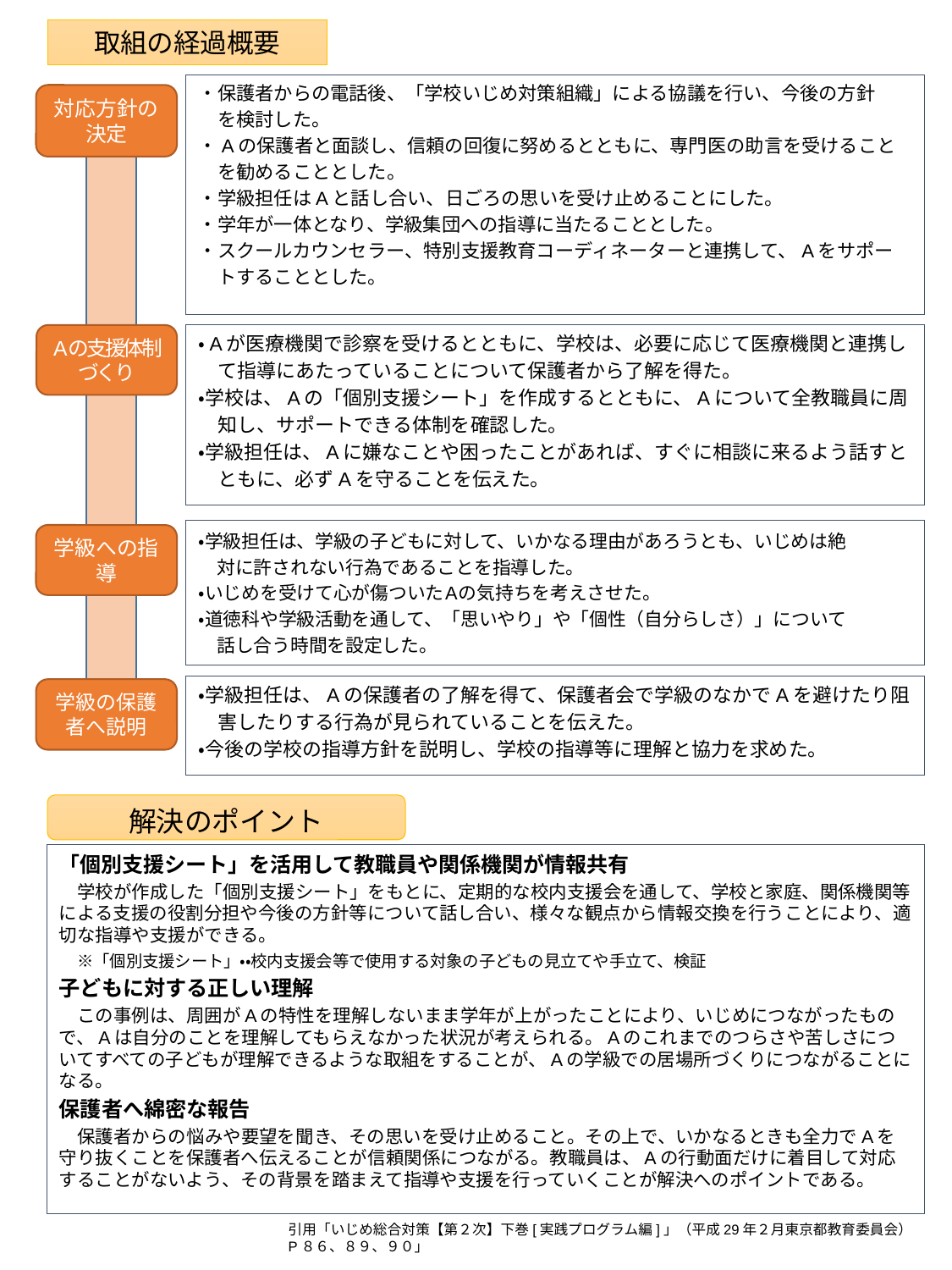

# 取組の経過概要
・保護者からの電話後、「学校いじめ対策組織」による協議を行い、今後の方針
　を検討した。
・Aの保護者と面談し、信頼の回復に努めるとともに、専門医の助言を受けること
　を勧めることとした。
・学級担任はAと話し合い、日ごろの思いを受け止めることにした。
・学年が一体となり、学級集団への指導に当たることとした。
・スクールカウンセラー、特別支援教育コーディネーターと連携して、Aをサポー
　トすることとした。
対応方針の決定

・Aが医療機関で診察を受けるとともに、学校は、必要に応じて医療機関と連携し
　て指導にあたっていることについて保護者から了解を得た。
・学校は、Aの「個別支援シート」を作成するとともに、Aについて全教職員に周
　知し、サポートできる体制を確認した。
・学級担任は、Aに嫌なことや困ったことがあれば、すぐに相談に来るよう話すと
　ともに、必ずAを守ることを伝えた。
Aの支援体制づくり
・学級担任は、学級の子どもに対して、いかなる理由があろうとも、いじめは絶
　対に許されない行為であることを指導した。
・いじめを受けて心が傷ついたAの気持ちを考えさせた。
・道徳科や学級活動を通して、「思いやり」や「個性（自分らしさ）」について
　話し合う時間を設定した。
学級への指導
・学級担任は、Aの保護者の了解を得て、保護者会で学級のなかでAを避けたり阻
　害したりする行為が見られていることを伝えた。
・今後の学校の指導方針を説明し、学校の指導等に理解と協力を求めた。
学級の保護者へ説明
解決のポイント
「個別支援シート」を活用して教職員や関係機関が情報共有
　学校が作成した「個別支援シート」をもとに、定期的な校内支援会を通して、学校と家庭、関係機関等による支援の役割分担や今後の方針等について話し合い、様々な観点から情報交換を行うことにより、適切な指導や支援ができる。
　※「個別支援シート」・・校内支援会等で使用する対象の子どもの見立てや手立て、検証
子どもに対する正しい理解
　この事例は、周囲がAの特性を理解しないまま学年が上がったことにより、いじめにつながったもので、Aは自分のことを理解してもらえなかった状況が考えられる。Aのこれまでのつらさや苦しさについてすべての子どもが理解できるような取組をすることが、Aの学級での居場所づくりにつながることになる。
保護者へ綿密な報告
　保護者からの悩みや要望を聞き、その思いを受け止めること。その上で、いかなるときも全力でAを守り抜くことを保護者へ伝えることが信頼関係につながる。教職員は、Aの行動面だけに着目して対応することがないよう、その背景を踏まえて指導や支援を行っていくことが解決へのポイントである。
引用「いじめ総合対策【第２次】下巻[実践プログラム編]」（平成29年２月東京都教育委員会）P８６、８９、９０」